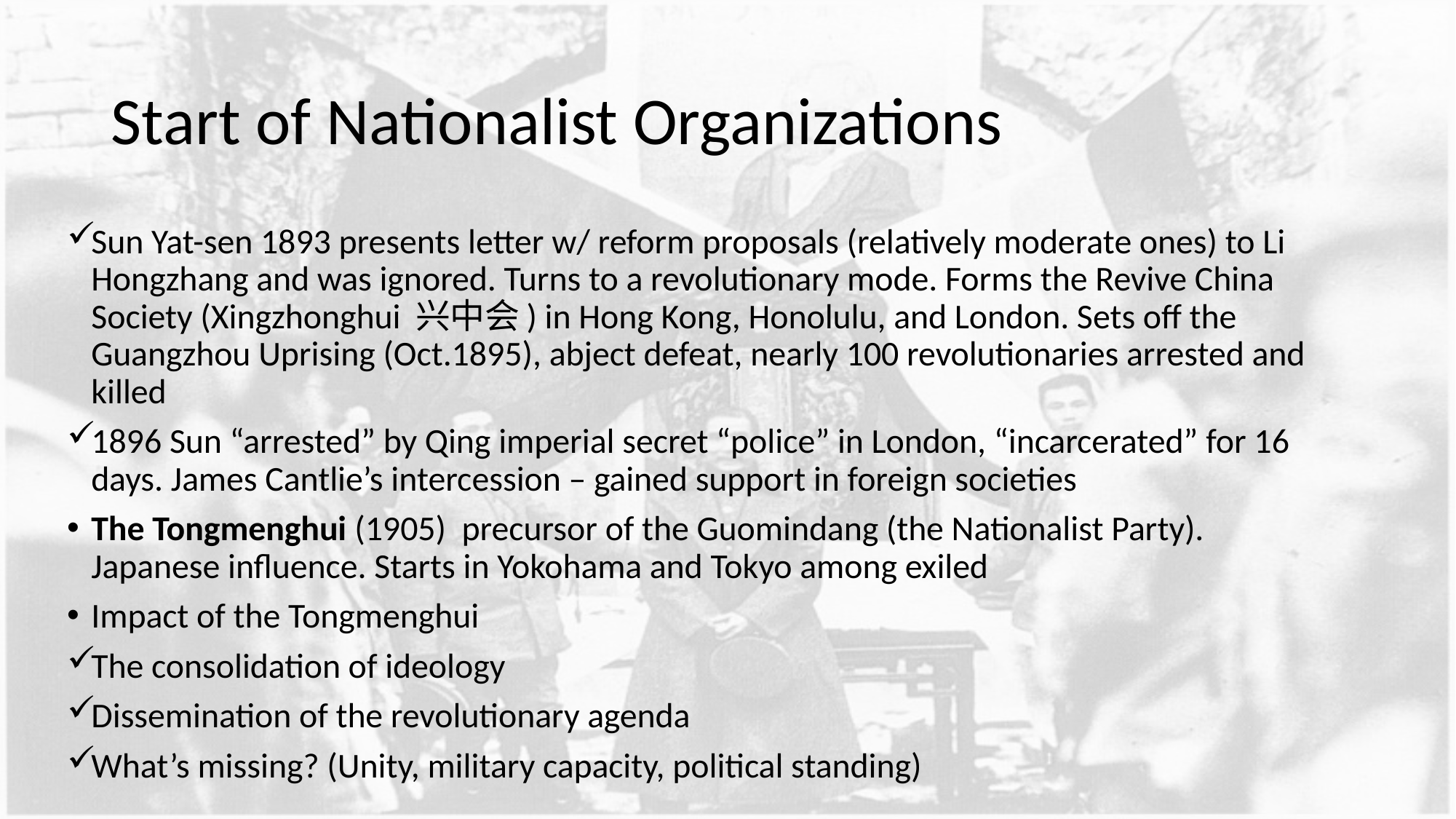

# Start of Nationalist Organizations
Sun Yat-sen 1893 presents letter w/ reform proposals (relatively moderate ones) to Li Hongzhang and was ignored. Turns to a revolutionary mode. Forms the Revive China Society (Xingzhonghui 兴中会) in Hong Kong, Honolulu, and London. Sets off the Guangzhou Uprising (Oct.1895), abject defeat, nearly 100 revolutionaries arrested and killed
1896 Sun “arrested” by Qing imperial secret “police” in London, “incarcerated” for 16 days. James Cantlie’s intercession – gained support in foreign societies
The Tongmenghui (1905)  precursor of the Guomindang (the Nationalist Party).  Japanese influence. Starts in Yokohama and Tokyo among exiled
Impact of the Tongmenghui
The consolidation of ideology
Dissemination of the revolutionary agenda
What’s missing? (Unity, military capacity, political standing)